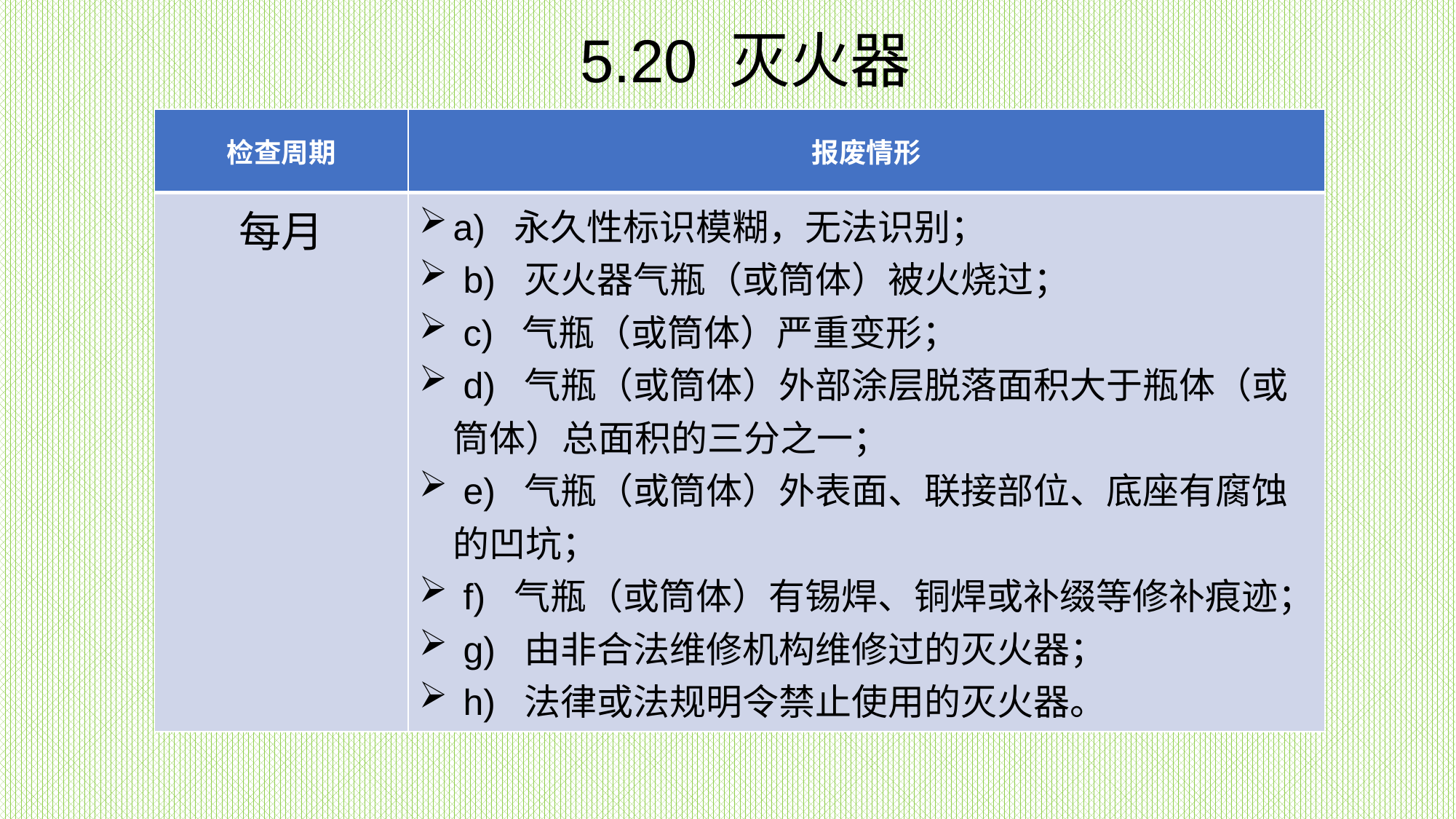

5.20 灭火器
| 检查周期 | 报废情形 |
| --- | --- |
| 每月 | a) 永久性标识模糊，无法识别； b) 灭火器气瓶（或筒体）被火烧过； c) 气瓶（或筒体）严重变形； d) 气瓶（或筒体）外部涂层脱落面积大于瓶体（或筒体）总面积的三分之一； e) 气瓶（或筒体）外表面、联接部位、底座有腐蚀的凹坑； f) 气瓶（或筒体）有锡焊、铜焊或补缀等修补痕迹； g) 由非合法维修机构维修过的灭火器； h) 法律或法规明令禁止使用的灭火器。 |